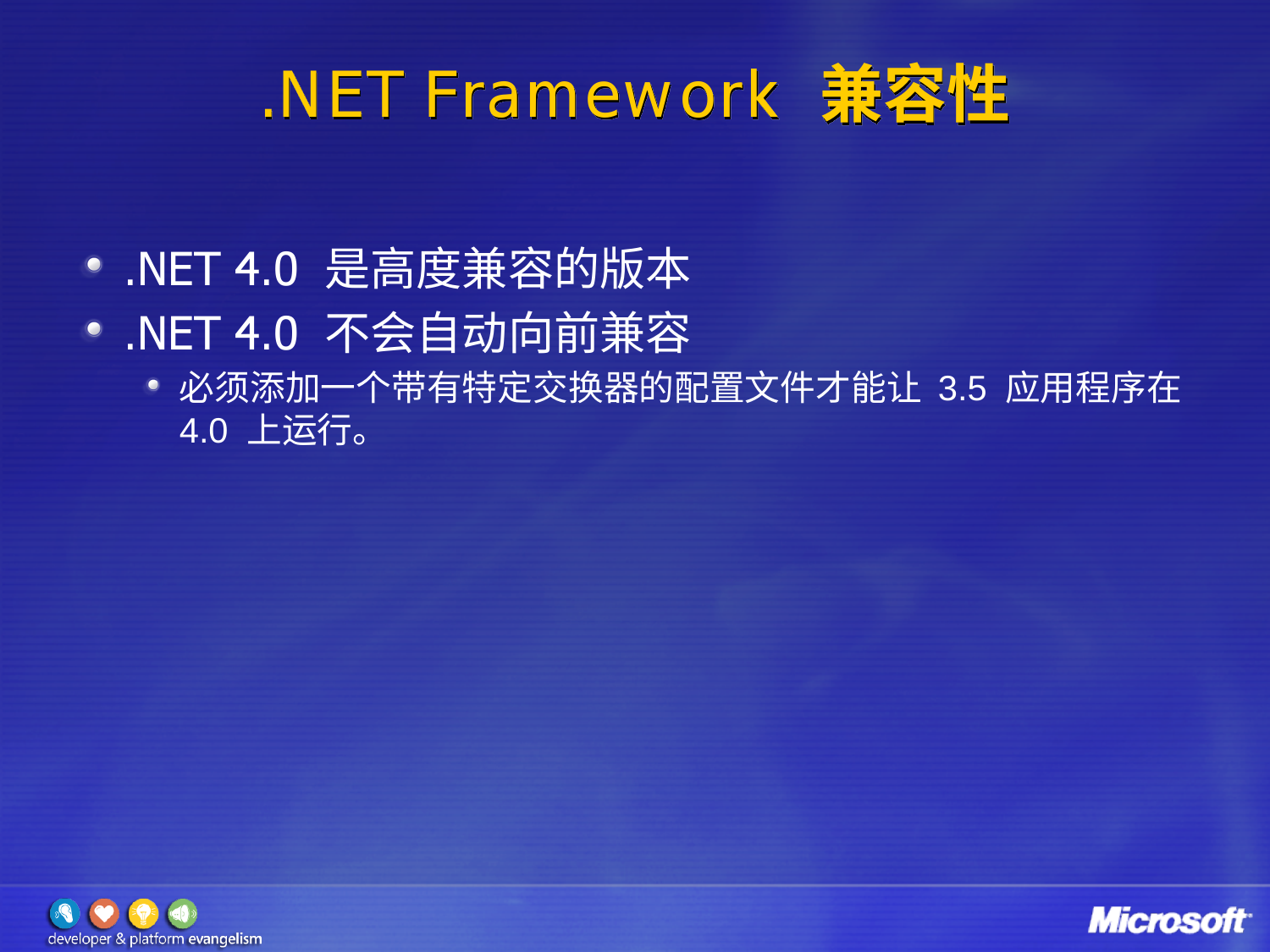

# .NET Framework 兼容性

.NET 4.0 是高度兼容的版本
.NET 4.0 不会自动向前兼容
必须添加一个带有特定交换器的配置文件才能让 3.5 应用程序在  4.0 上运行。